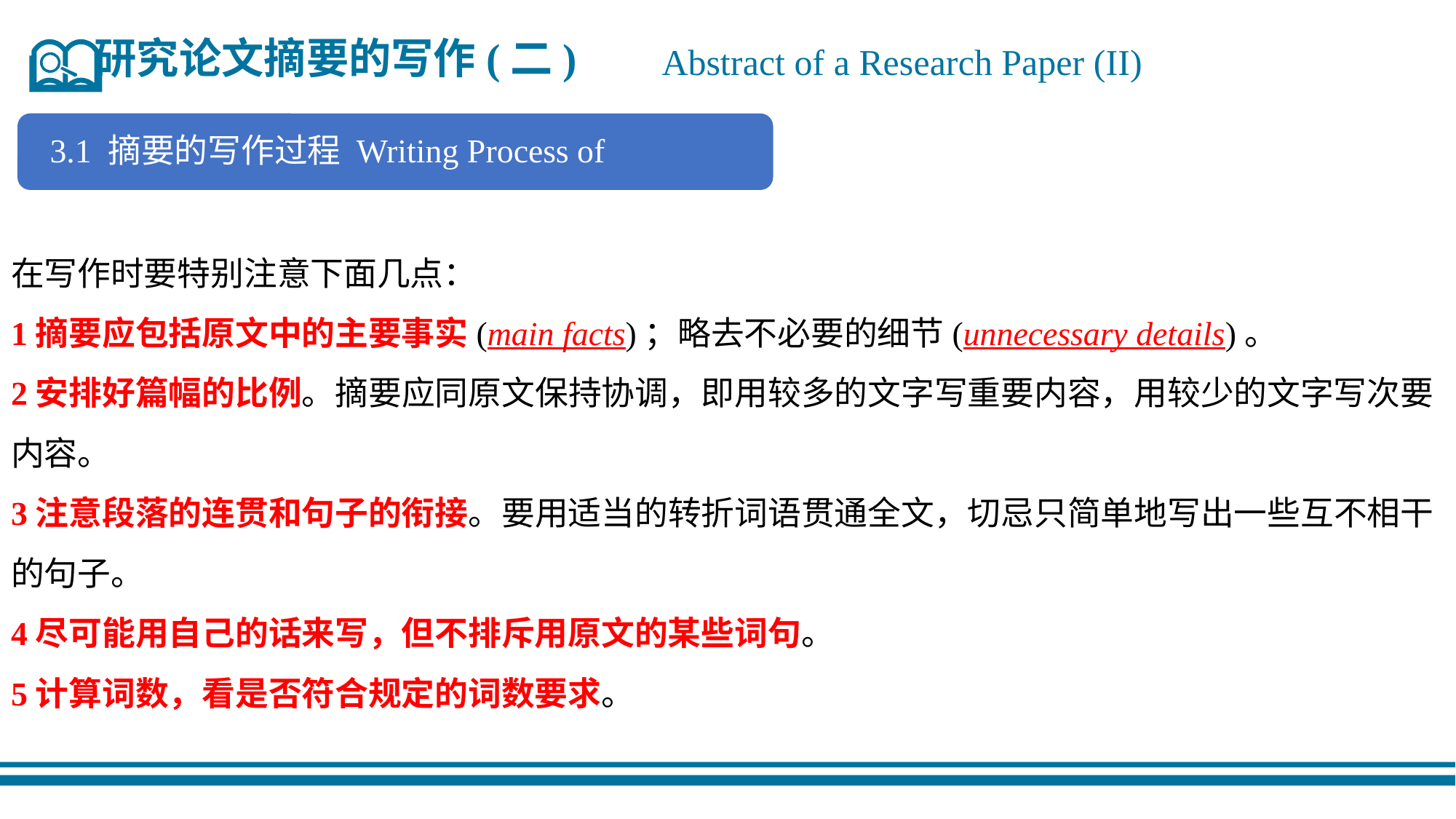

研究论文摘要的写作(二)
Abstract of a Research Paper (II)
3.1 摘要的写作过程 Writing Process of Abstracts

在写作时要特别注意下面几点：
1摘要应包括原文中的主要事实(main facts)；略去不必要的细节(unnecessary details)。
2安排好篇幅的比例。摘要应同原文保持协调，即用较多的文字写重要内容，用较少的文字写次要内容。
3注意段落的连贯和句子的衔接。要用适当的转折词语贯通全文，切忌只简单地写出一些互不相干的句子。
4尽可能用自己的话来写，但不排斥用原文的某些词句。
5计算词数，看是否符合规定的词数要求。